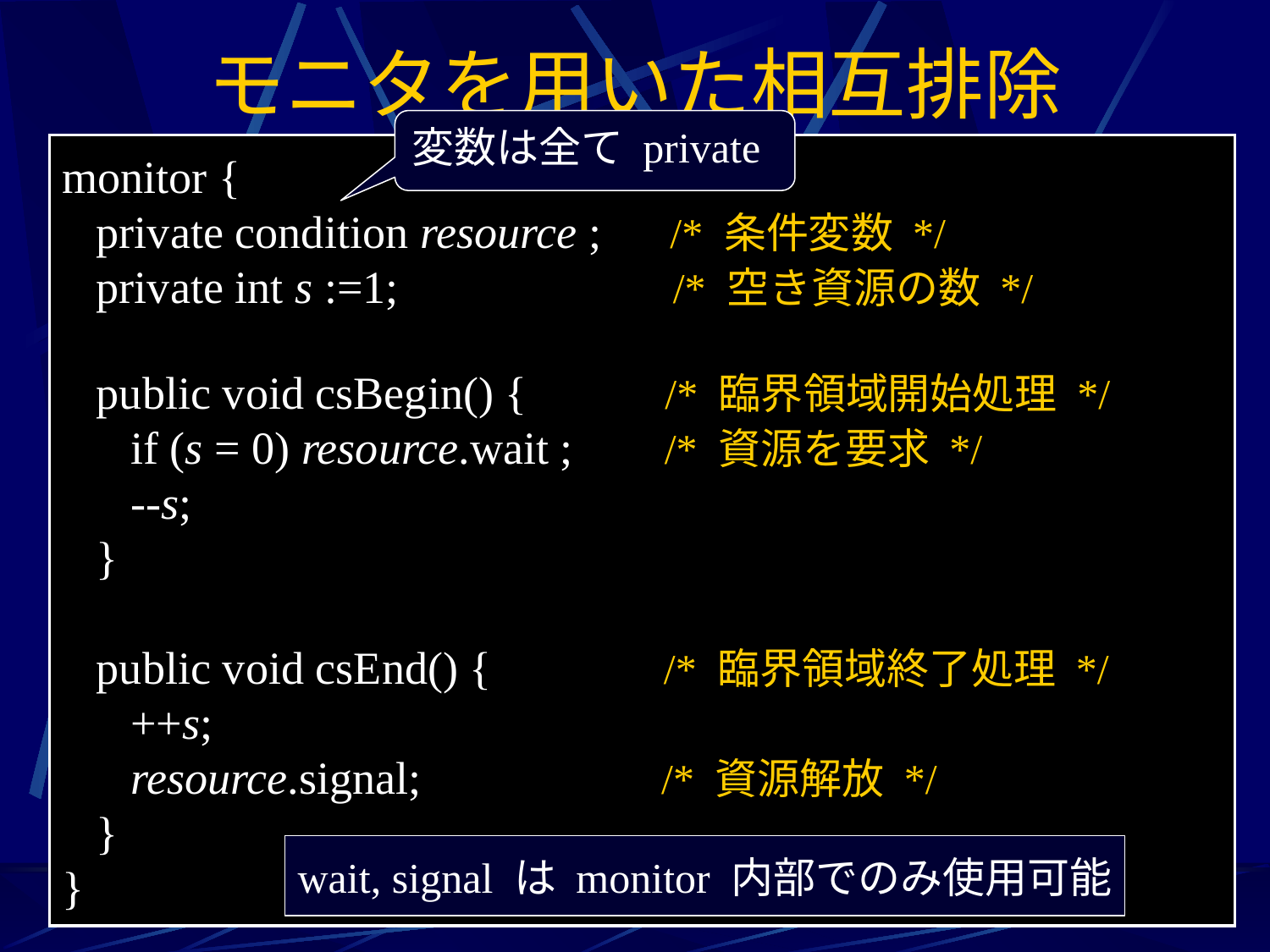

# モニタを用いた相互排除
変数は全て private
monitor {
   private condition resource ;      /* 条件変数 */
   private int s :=1;                        /* 空き資源の数 */

   public void csBegin() {            /* 臨界領域開始処理 */
      if (s = 0) resource.wait ;        /* 資源を要求 */
      --s;
   }

   public void csEnd() {               /* 臨界領域終了処理 */
      ++s;
      resource.signal;                     /* 資源解放 */
   }
}
wait, signal は monitor 内部でのみ使用可能